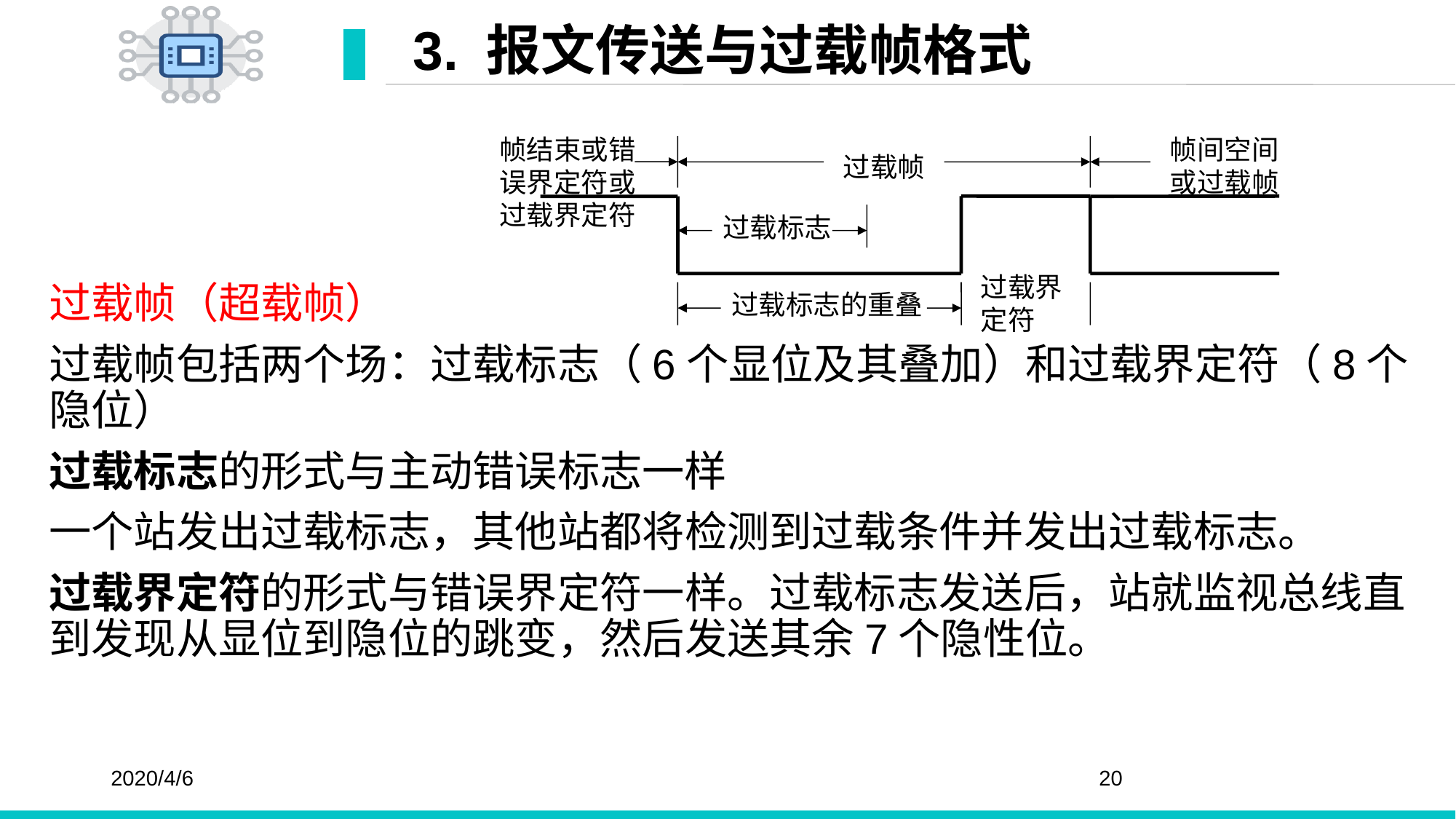

# 3. 报文传送与过载帧格式
帧结束或错误界定符或过载界定符
帧间空间或过载帧

过载帧

过载标志

过载界定符

过载标志的重叠

过载帧（超载帧）
过载帧包括两个场：过载标志（6个显位及其叠加）和过载界定符（8个隐位）
过载标志的形式与主动错误标志一样
一个站发出过载标志，其他站都将检测到过载条件并发出过载标志。
过载界定符的形式与错误界定符一样。过载标志发送后，站就监视总线直到发现从显位到隐位的跳变，然后发送其余7个隐性位。

2020/4/6
20